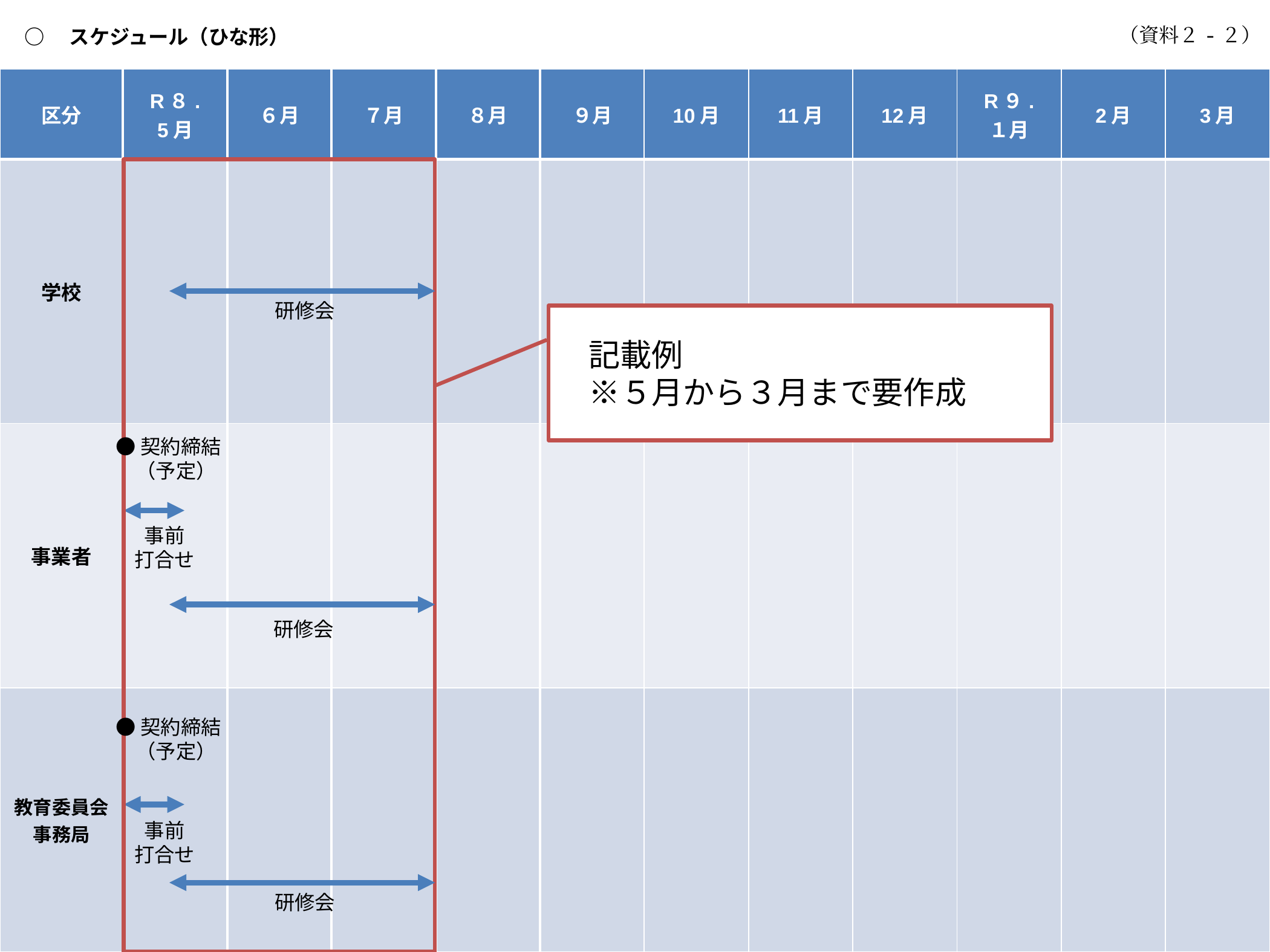

○　スケジュール（ひな形）
（資料２-２）
| 区分 | R８. 5月 | ６月 | ７月 | ８月 | ９月 | 10月 | 11月 | 12月 | R９. １月 | 2月 | 3月 |
| --- | --- | --- | --- | --- | --- | --- | --- | --- | --- | --- | --- |
| 学校 |  |  |  |  |  |  |  |  |  |  |  |
| 事業者 |  |  |  |  |  |  |  |  |  |  |  |
| 教育委員会 事務局 |  |  |  |  |  |  |  |  |  |  |  |

研修会
　記載例
　※５月から３月まで要作成
●契約締結
　（予定）
事前
打合せ
研修会
●契約締結
　（予定）
事前
打合せ
研修会